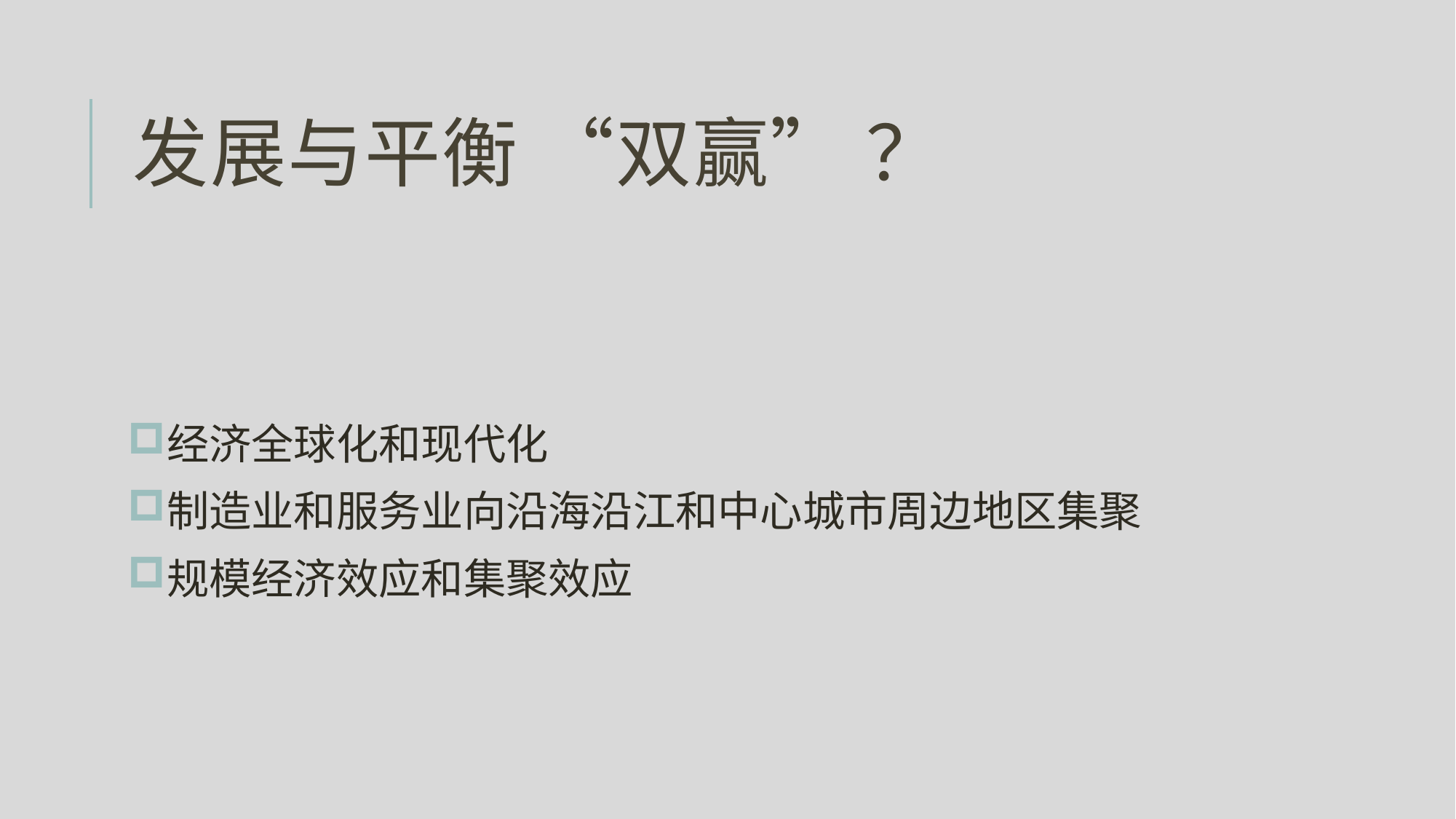

# 发展与平衡 “双赢” ？
经济全球化和现代化
制造业和服务业向沿海沿江和中心城市周边地区集聚
规模经济效应和集聚效应